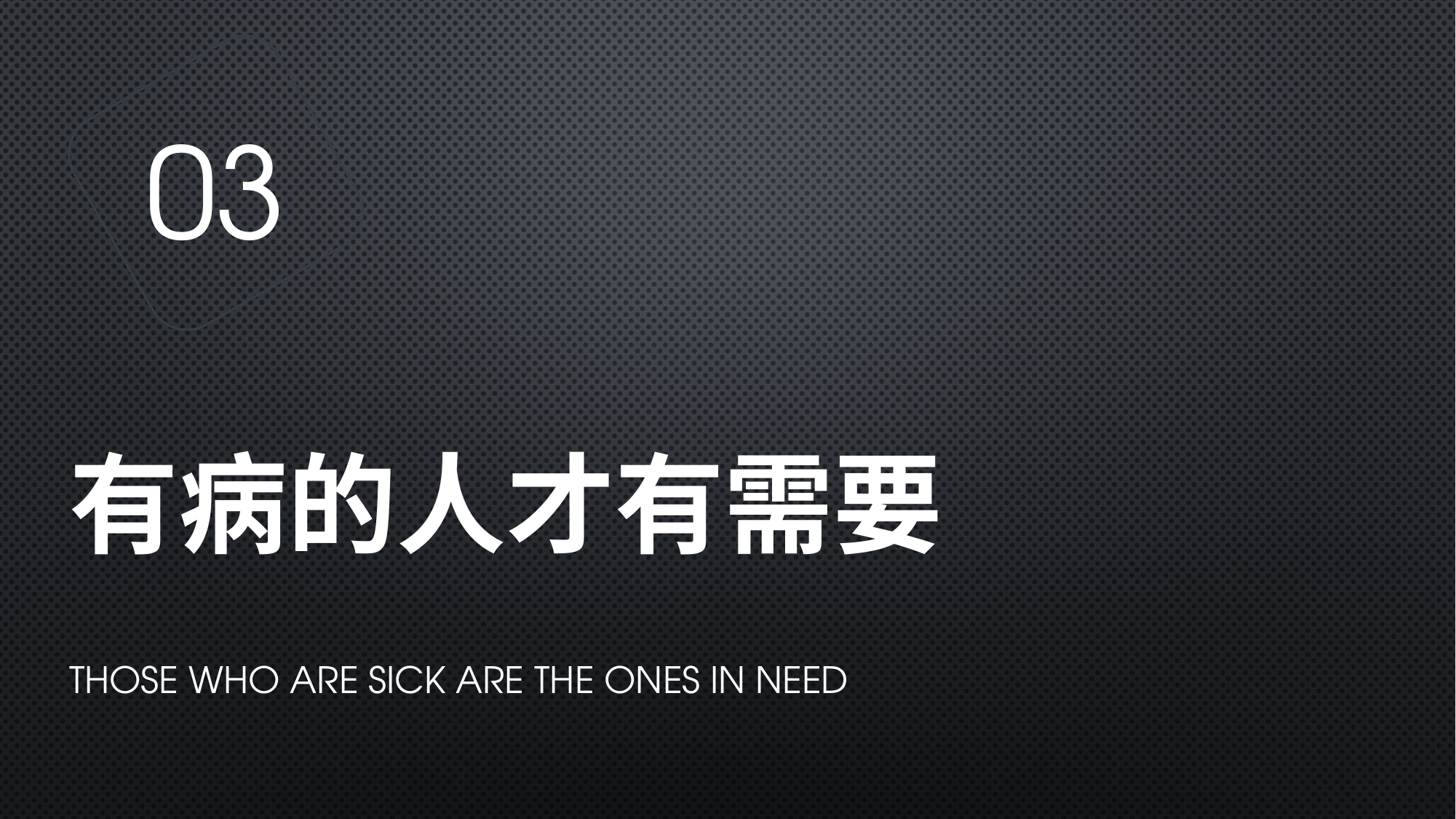

03
# 有病的人才有需要
Those Who Are Sick Are the Ones in Need